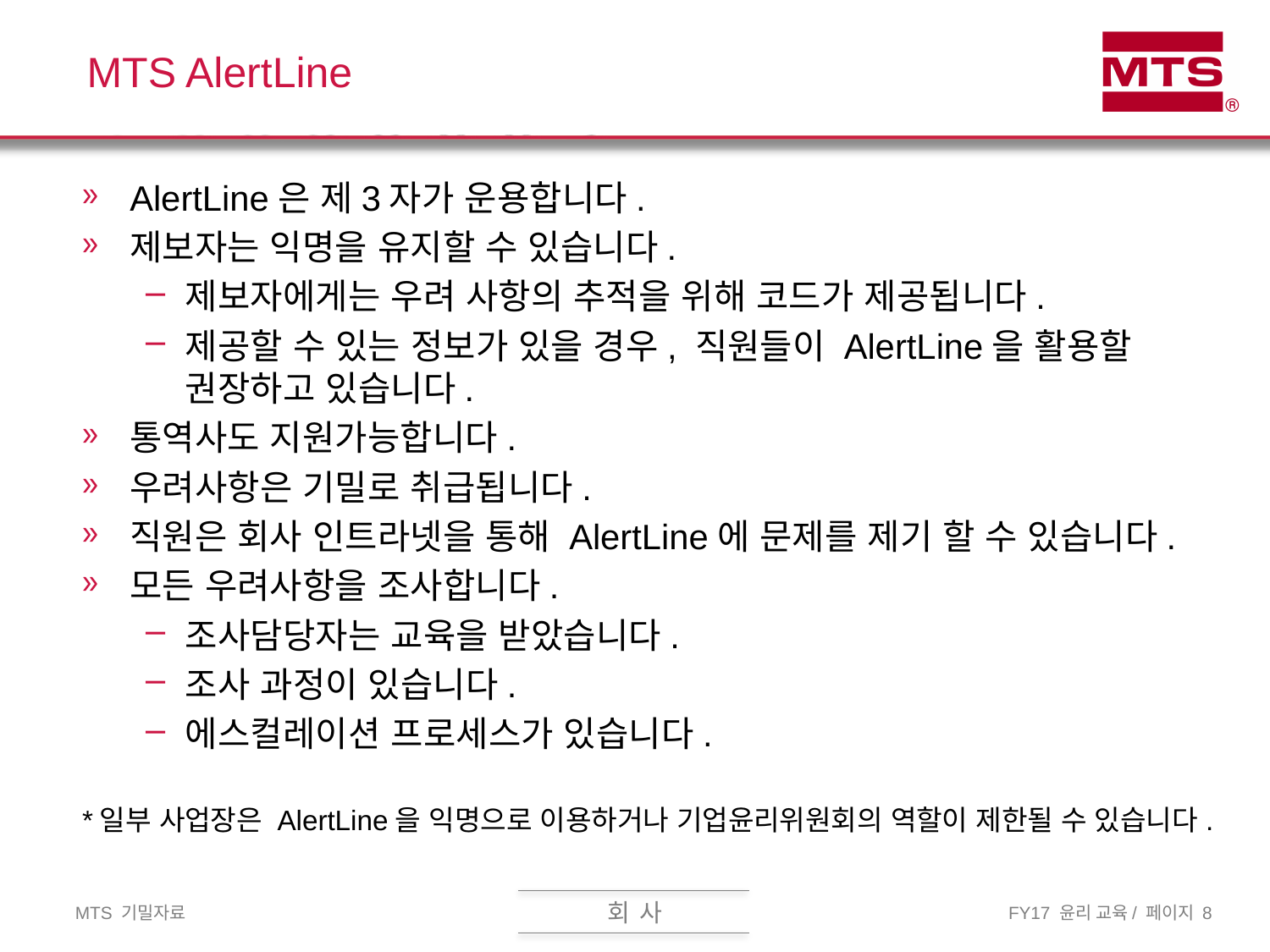

# MTS AlertLine
AlertLine은 제3자가 운용합니다.
제보자는 익명을 유지할 수 있습니다.
제보자에게는 우려 사항의 추적을 위해 코드가 제공됩니다.
제공할 수 있는 정보가 있을 경우, 직원들이 AlertLine을 활용할 권장하고 있습니다.
통역사도 지원가능합니다.
우려사항은 기밀로 취급됩니다.
직원은 회사 인트라넷을 통해 AlertLine에 문제를 제기 할 수 있습니다.
모든 우려사항을 조사합니다.
조사담당자는 교육을 받았습니다.
조사 과정이 있습니다.
에스컬레이션 프로세스가 있습니다.

*일부 사업장은 AlertLine을 익명으로 이용하거나 기업윤리위원회의 역할이 제한될 수 있습니다.